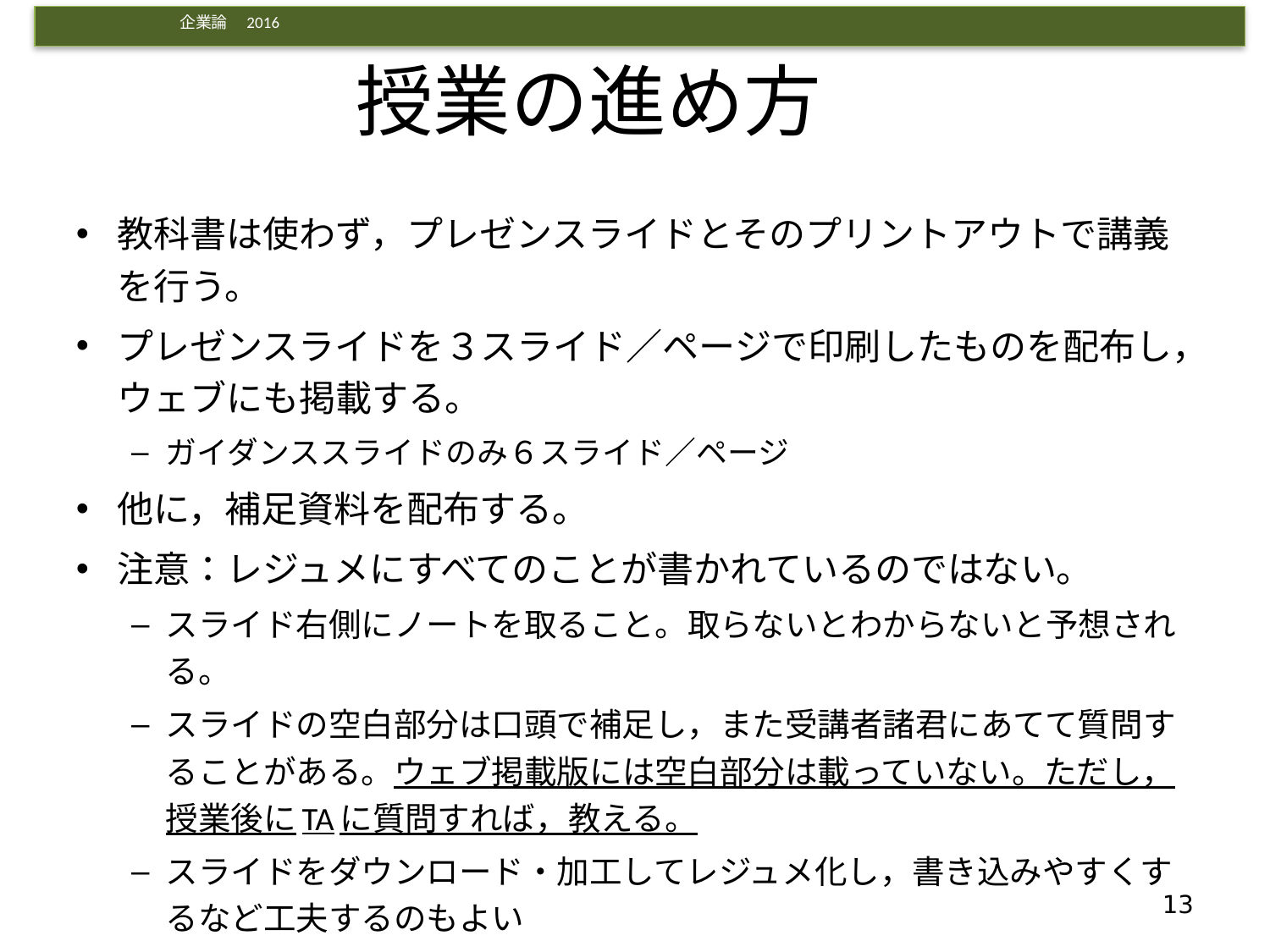

# 授業の進め方
教科書は使わず，プレゼンスライドとそのプリントアウトで講義を行う。
プレゼンスライドを３スライド／ページで印刷したものを配布し，ウェブにも掲載する。
ガイダンススライドのみ６スライド／ページ
他に，補足資料を配布する。
注意：レジュメにすべてのことが書かれているのではない。
スライド右側にノートを取ること。取らないとわからないと予想される。
スライドの空白部分は口頭で補足し，また受講者諸君にあてて質問することがある。ウェブ掲載版には空白部分は載っていない。ただし，授業後にTAに質問すれば，教える。
スライドをダウンロード・加工してレジュメ化し，書き込みやすくするなど工夫するのもよい
13